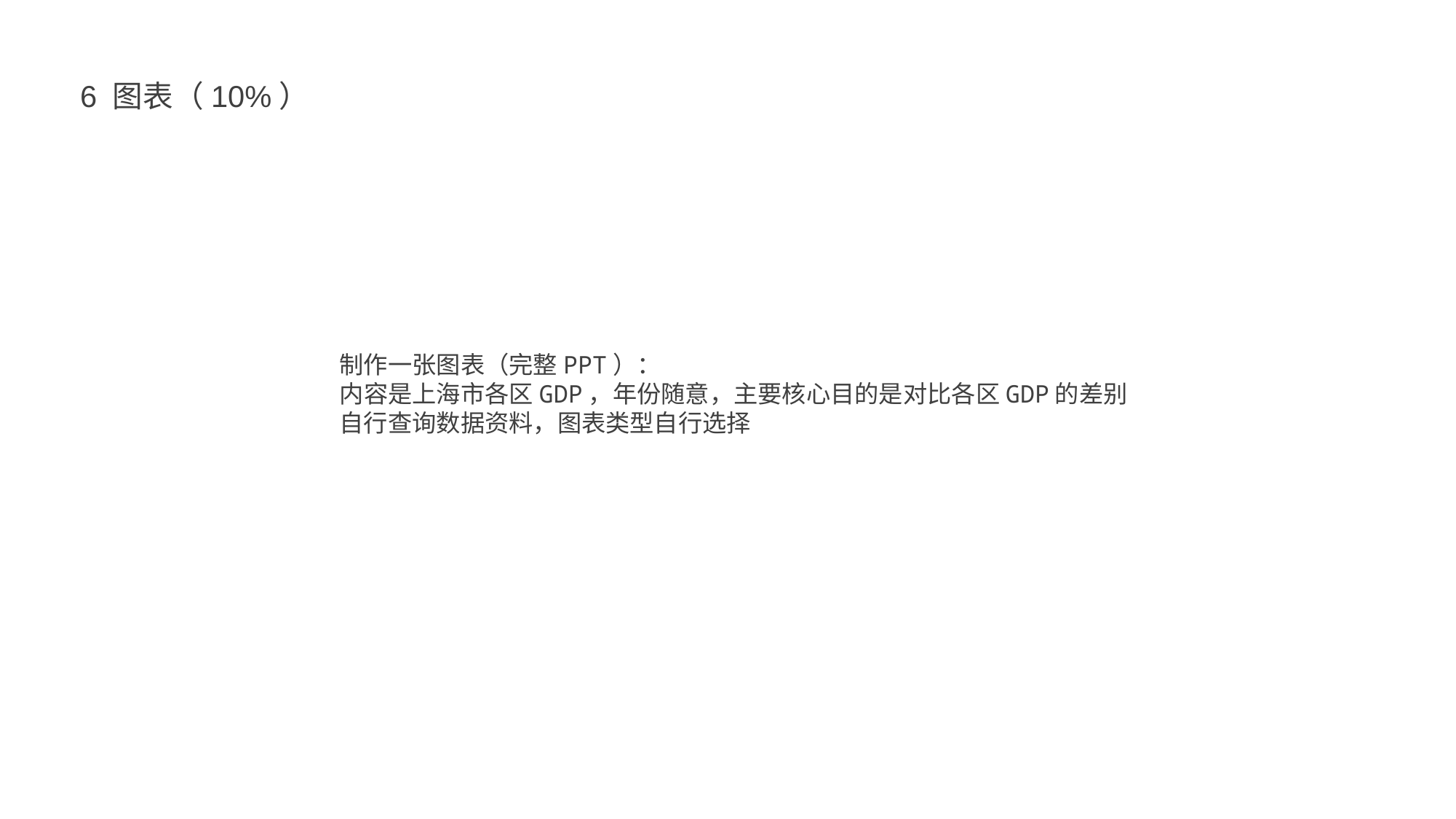

6 图表（10%）
制作一张图表（完整PPT）：
内容是上海市各区GDP，年份随意，主要核心目的是对比各区GDP的差别
自行查询数据资料，图表类型自行选择